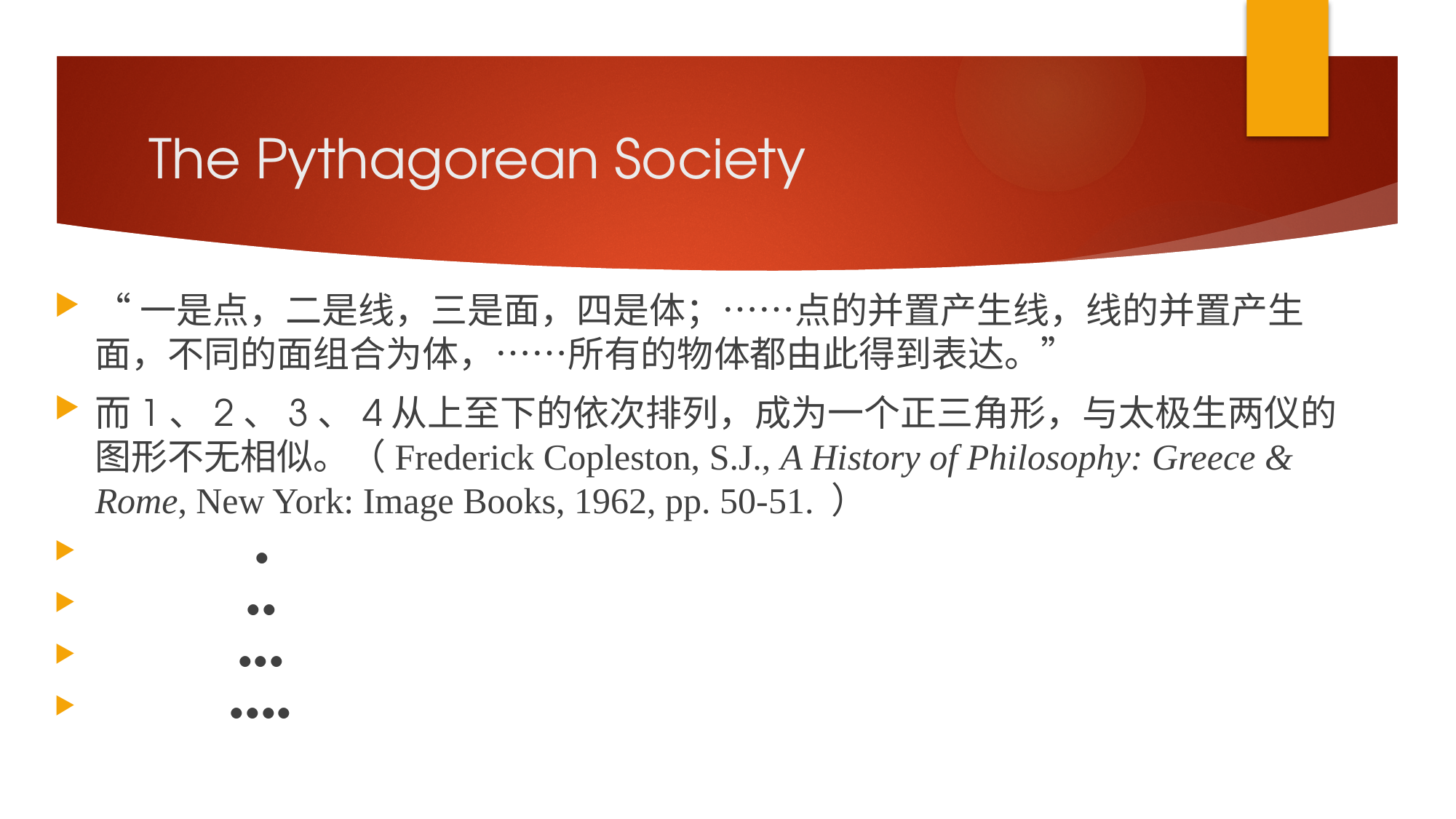

# The Pythagorean Society
“一是点，二是线，三是面，四是体；……点的并置产生线，线的并置产生面，不同的面组合为体，……所有的物体都由此得到表达。”
而1、2、3、4从上至下的依次排列，成为一个正三角形，与太极生两仪的图形不无相似。（Frederick Copleston, S.J., A History of Philosophy: Greece & Rome, New York: Image Books, 1962, pp. 50-51. ）
                   •
                  ••
                 •••
                ••••